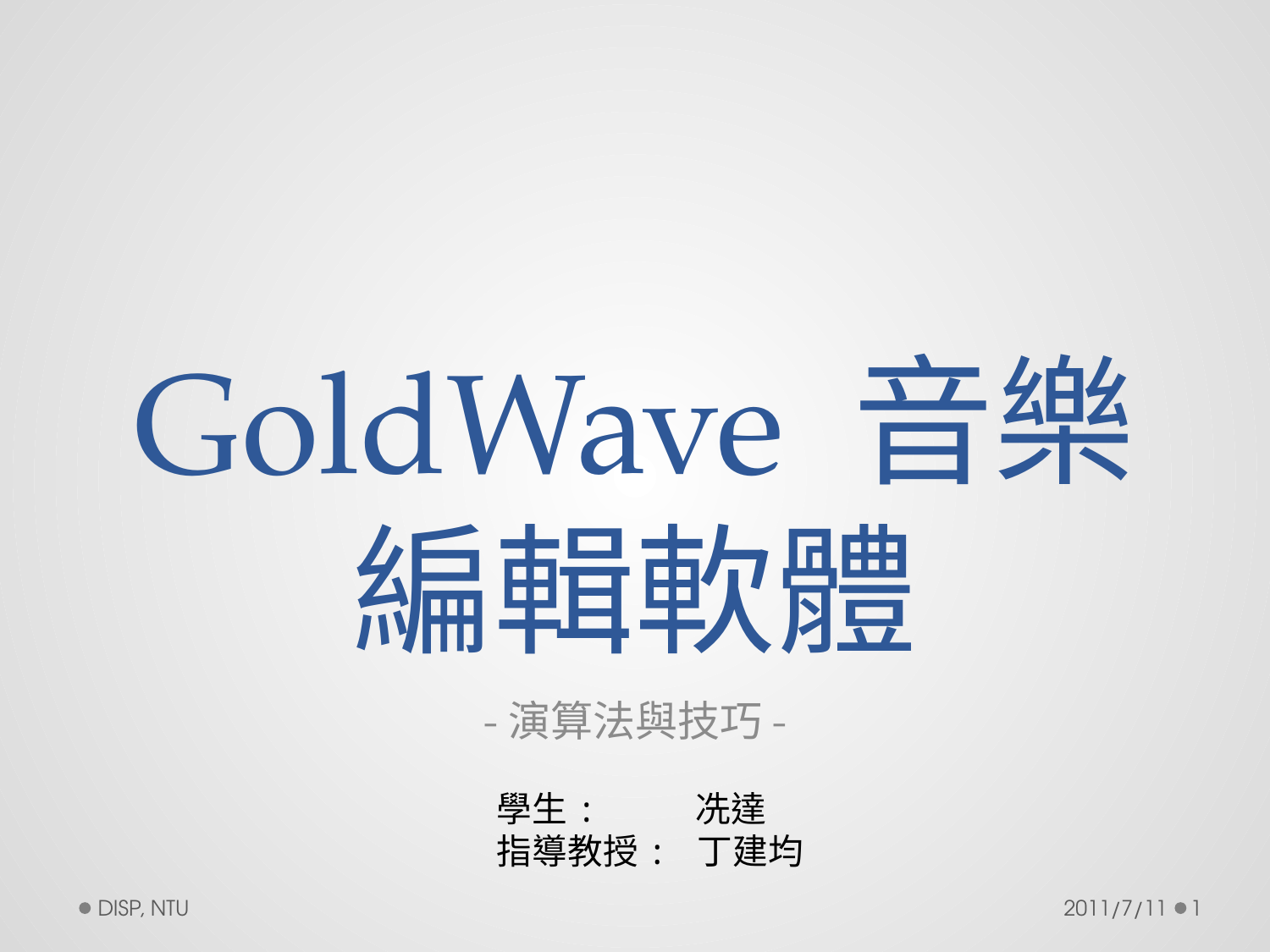

# GoldWave 音樂編輯軟體
-演算法與技巧-
學生: 	   冼達
指導教授: 丁建均
DISP, NTU
2011/7/11
1